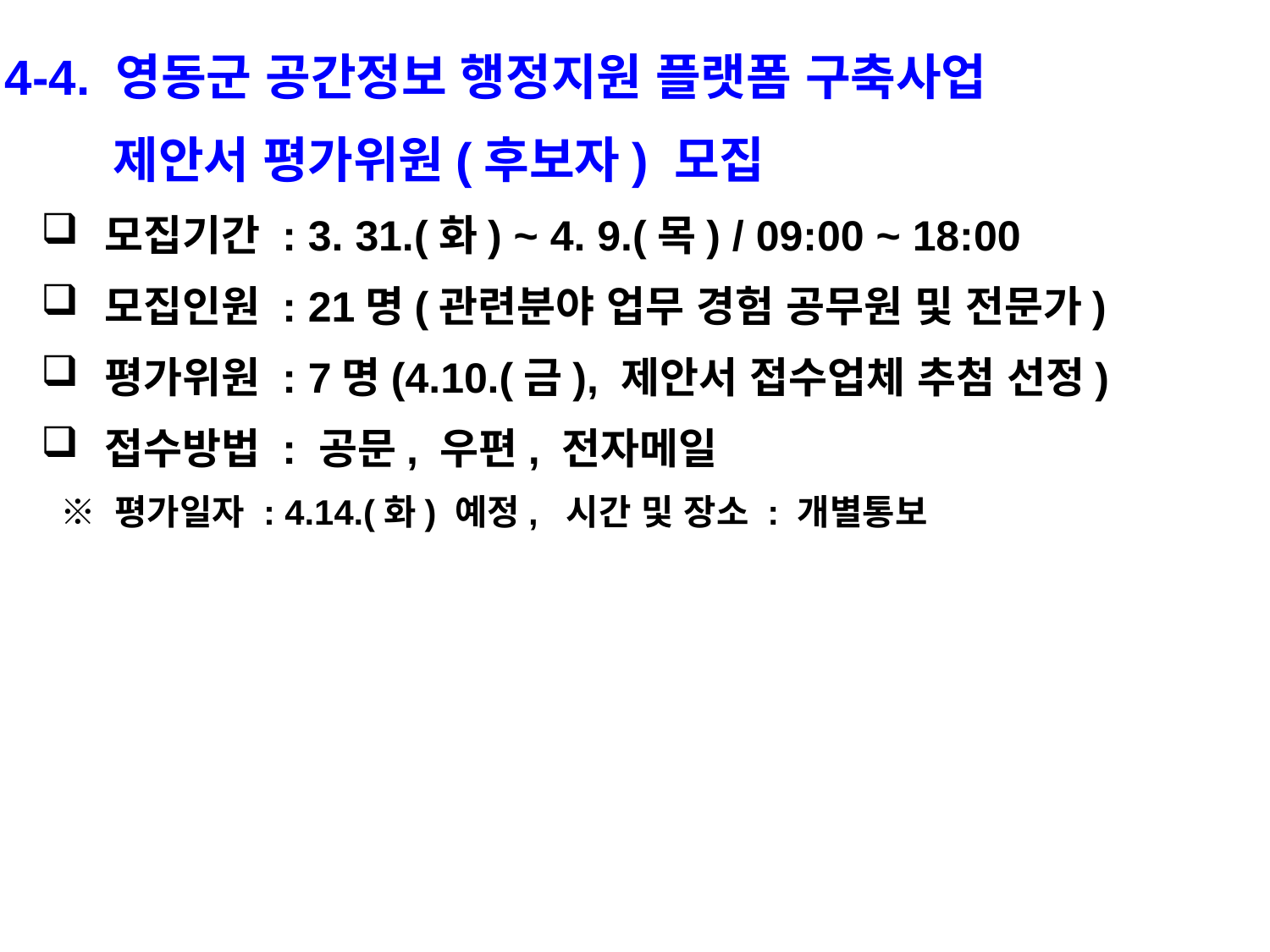

4-4. 영동군 공간정보 행정지원 플랫폼 구축사업
         제안서 평가위원(후보자) 모집
모집기간 : 3. 31.(화) ~ 4. 9.(목) / 09:00 ~ 18:00
모집인원 : 21명(관련분야 업무 경험 공무원 및 전문가)
평가위원 : 7명(4.10.(금), 제안서 접수업체 추첨 선정)
접수방법 : 공문, 우편, 전자메일
  ※ 평가일자 : 4.14.(화) 예정,  시간 및 장소 : 개별통보